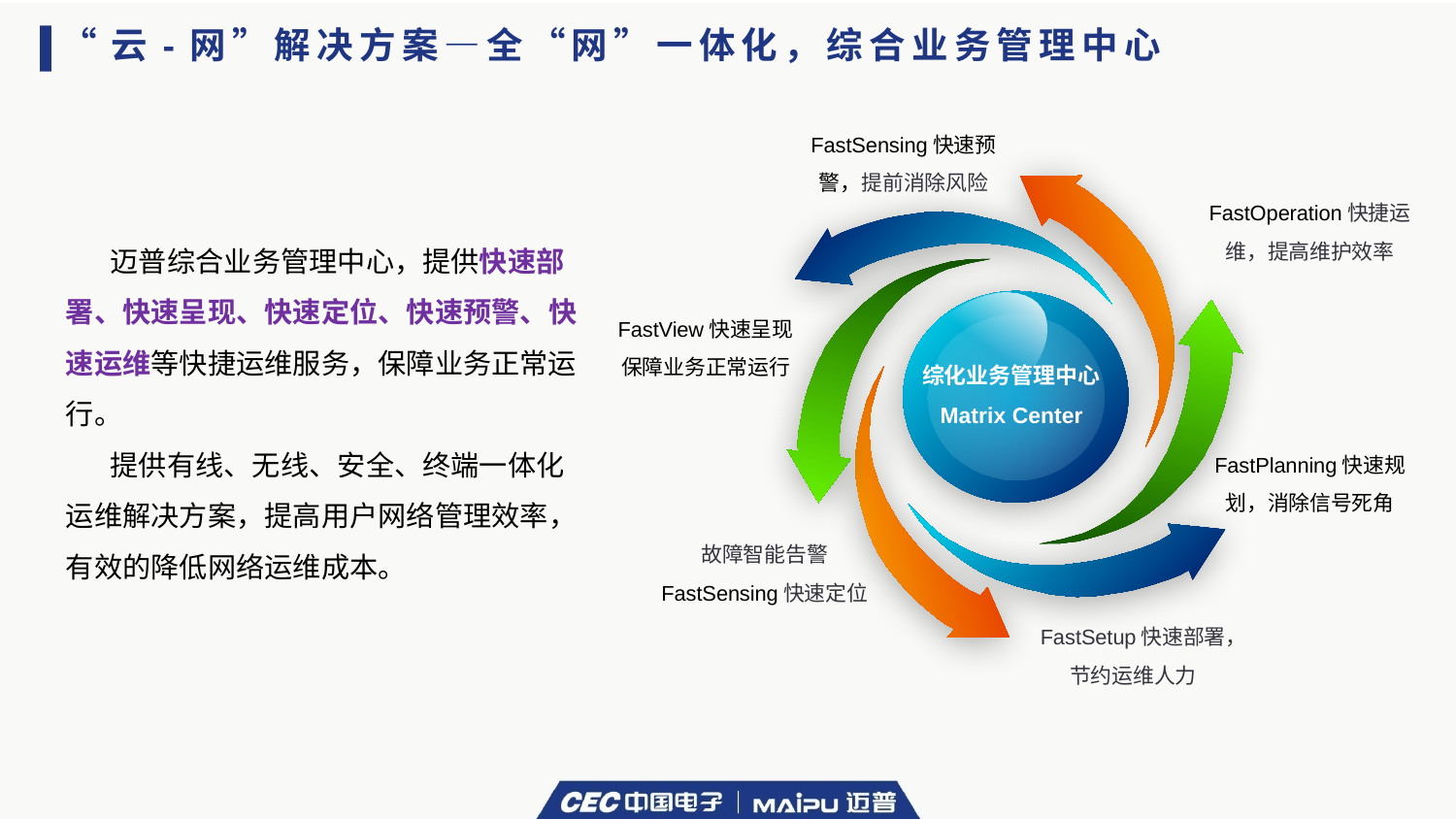

“云-网”解决方案—全“网”一体化，综合业务管理中心
FastSensing快速预警，提前消除风险
FastOperation快捷运维，提高维护效率

综化业务管理中心
Matrix Center
FastView快速呈现
保障业务正常运行

FastPlanning快速规划，消除信号死角

故障智能告警
FastSensing快速定位
FastSetup快速部署，节约运维人力
      迈普综合业务管理中心，提供快速部署、快速呈现、快速定位、快速预警、快速运维等快捷运维服务，保障业务正常运行。
      提供有线、无线、安全、终端一体化运维解决方案，提高用户网络管理效率，有效的降低网络运维成本。